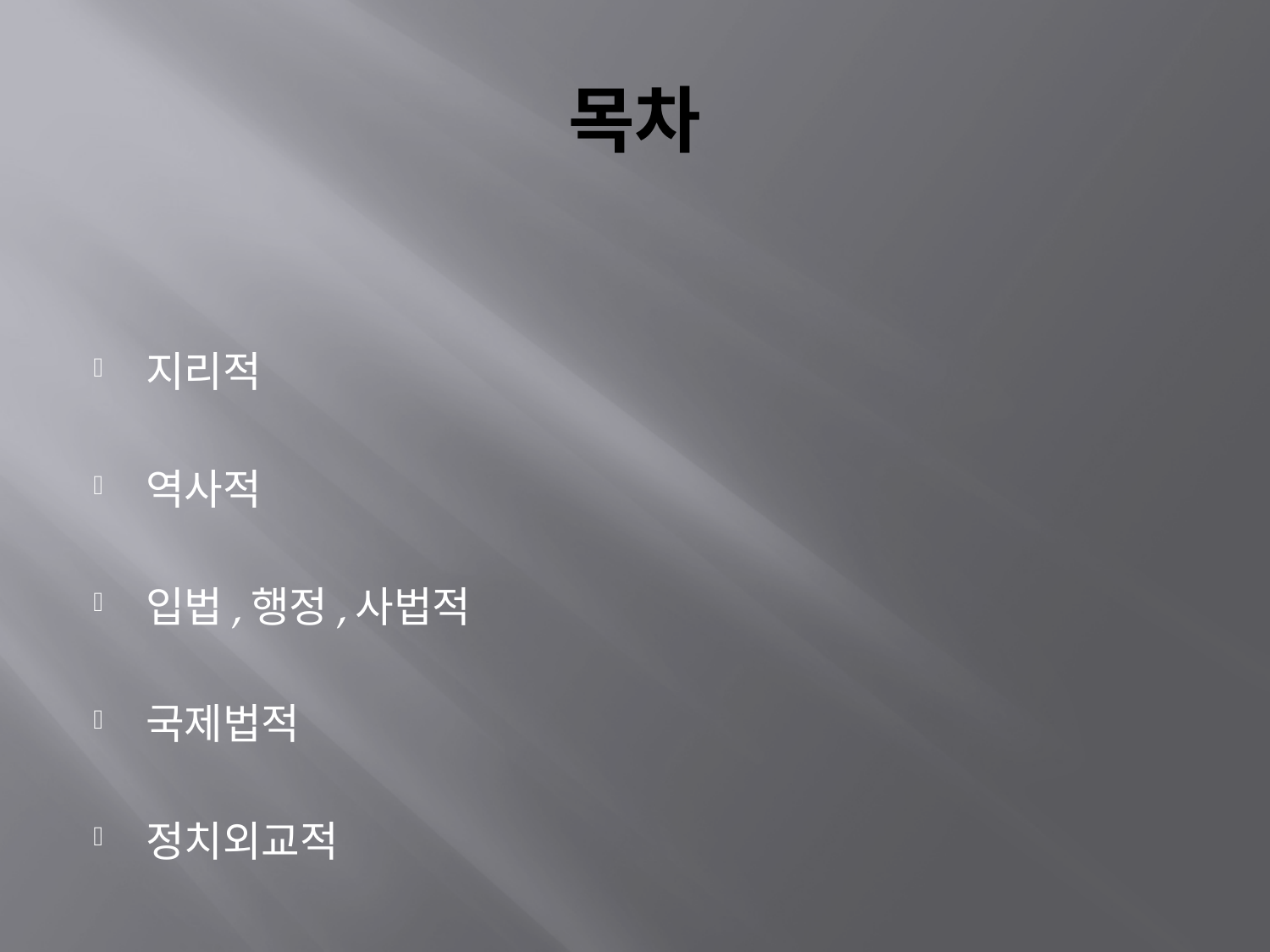

# 목차

지리적

역사적

입법,행정,사법적

국제법적

정치외교적